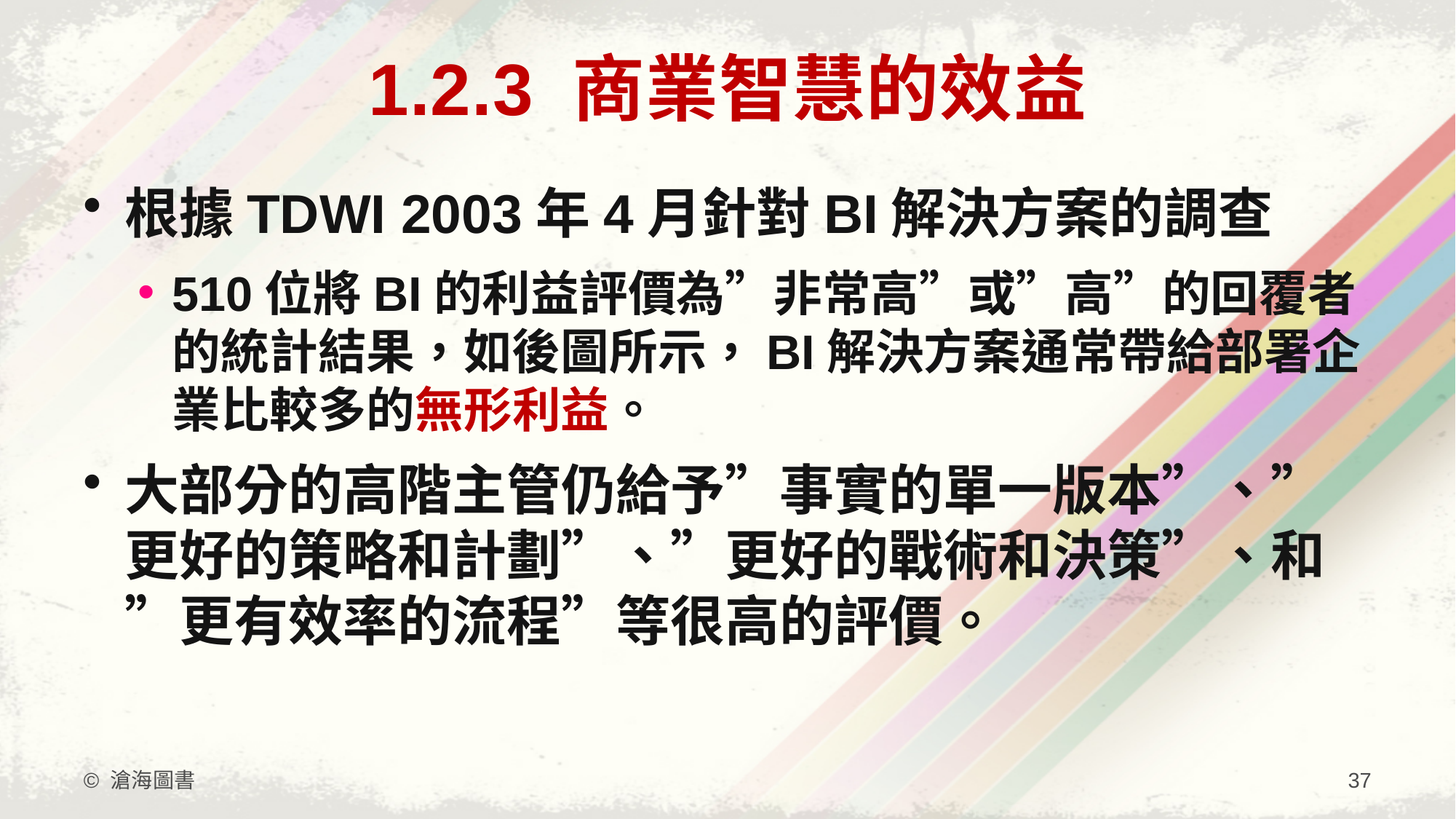

# 1.2.3 商業智慧的效益
根據TDWI 2003年4月針對BI解決方案的調查
510位將BI的利益評價為”非常高”或”高”的回覆者的統計結果，如後圖所示，BI解決方案通常帶給部署企業比較多的無形利益。
大部分的高階主管仍給予”事實的單一版本”、”更好的策略和計劃”、”更好的戰術和決策”、和”更有效率的流程”等很高的評價。
© 滄海圖書
37